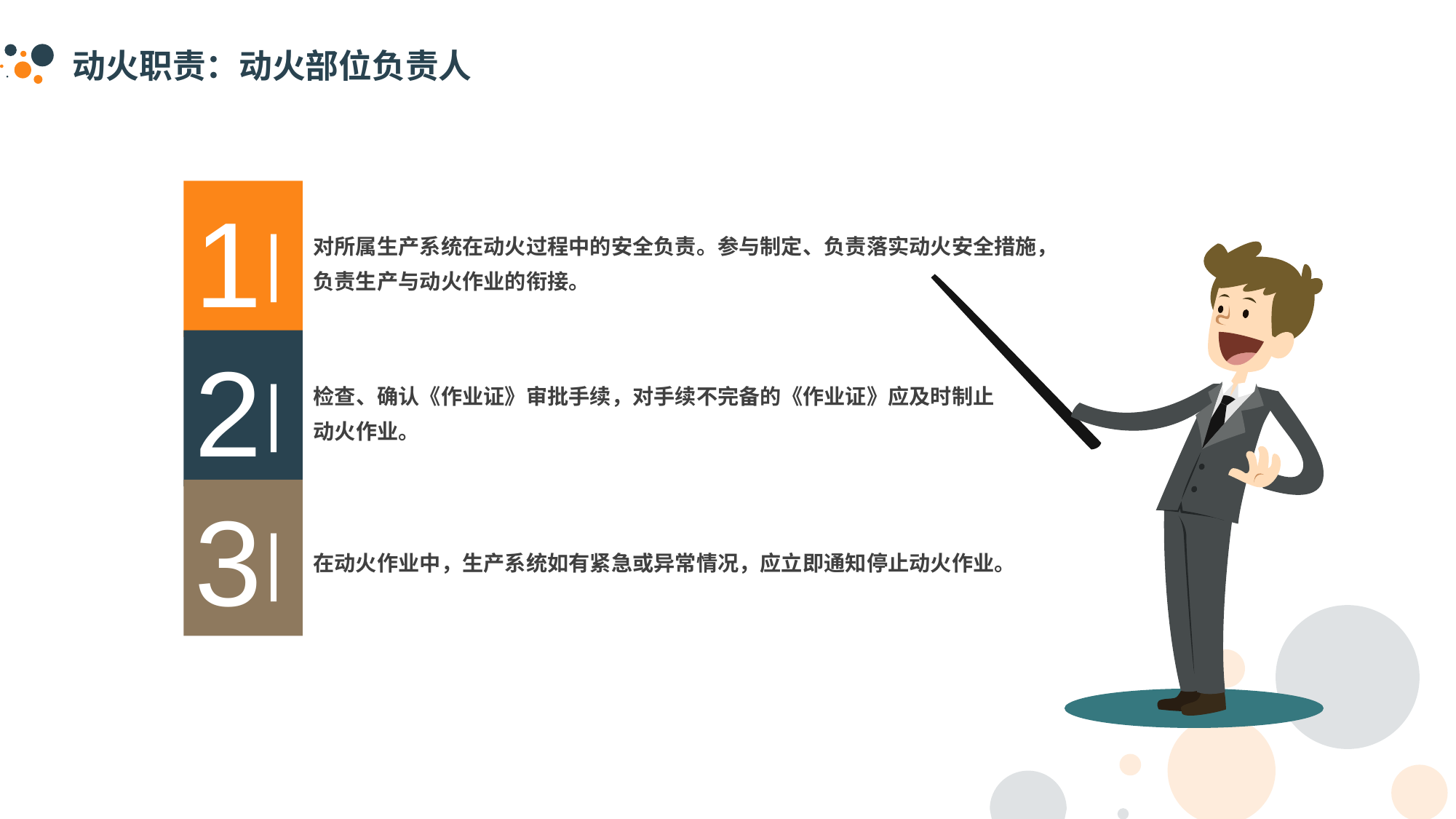

动火职责：动火部位负责人

1
对所属生产系统在动火过程中的安全负责。参与制定、负责落实动火安全措施，负责生产与动火作业的衔接。
|
2
检查、确认《作业证》审批手续，对手续不完备的《作业证》应及时制止动火作业。
|
3
在动火作业中，生产系统如有紧急或异常情况，应立即通知停止动火作业。
|